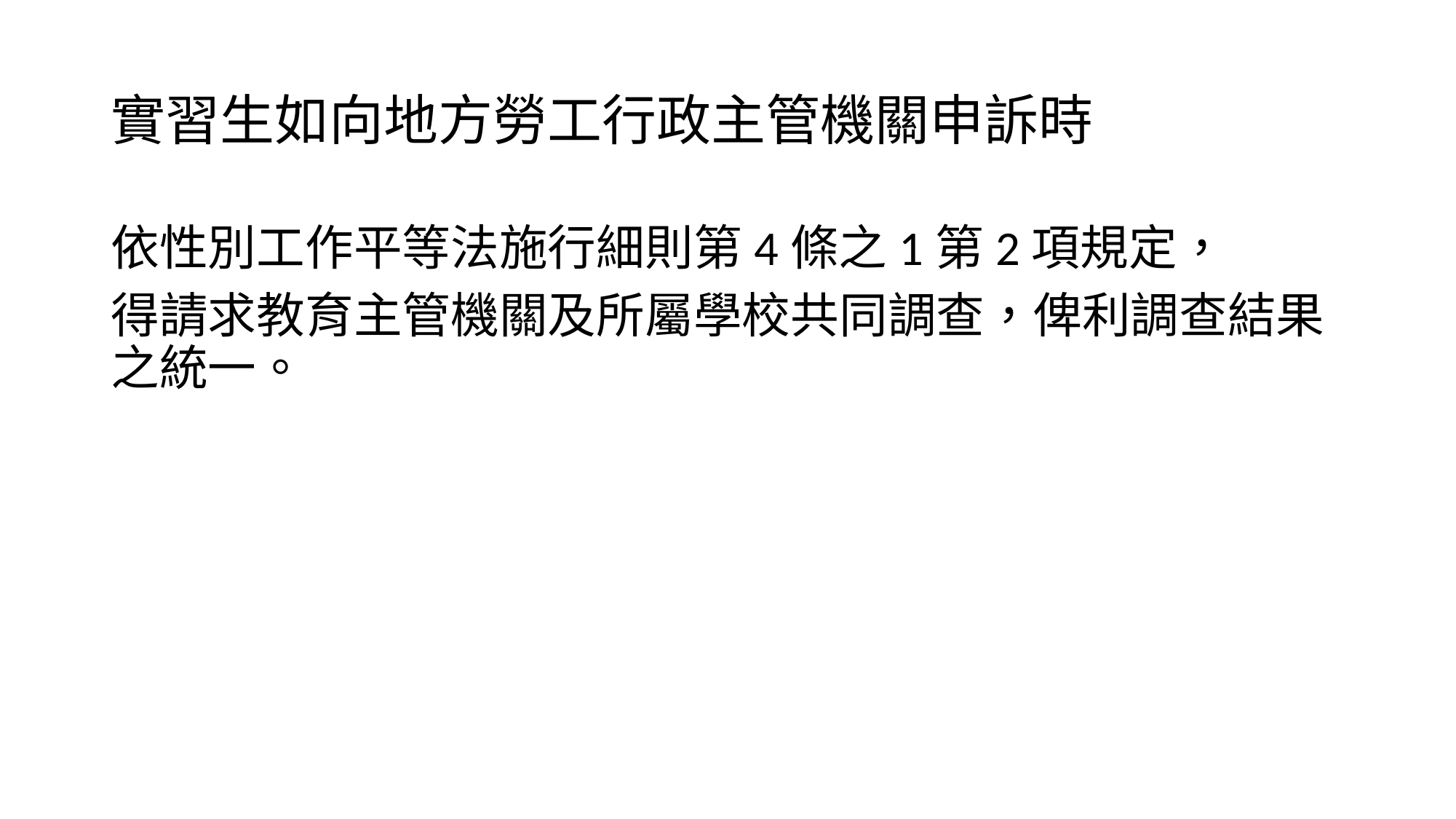

# 實習生如向地方勞工行政主管機關申訴時
依性別工作平等法施行細則第4條之1第2項規定，
得請求教育主管機關及所屬學校共同調查，俾利調查結果之統一。